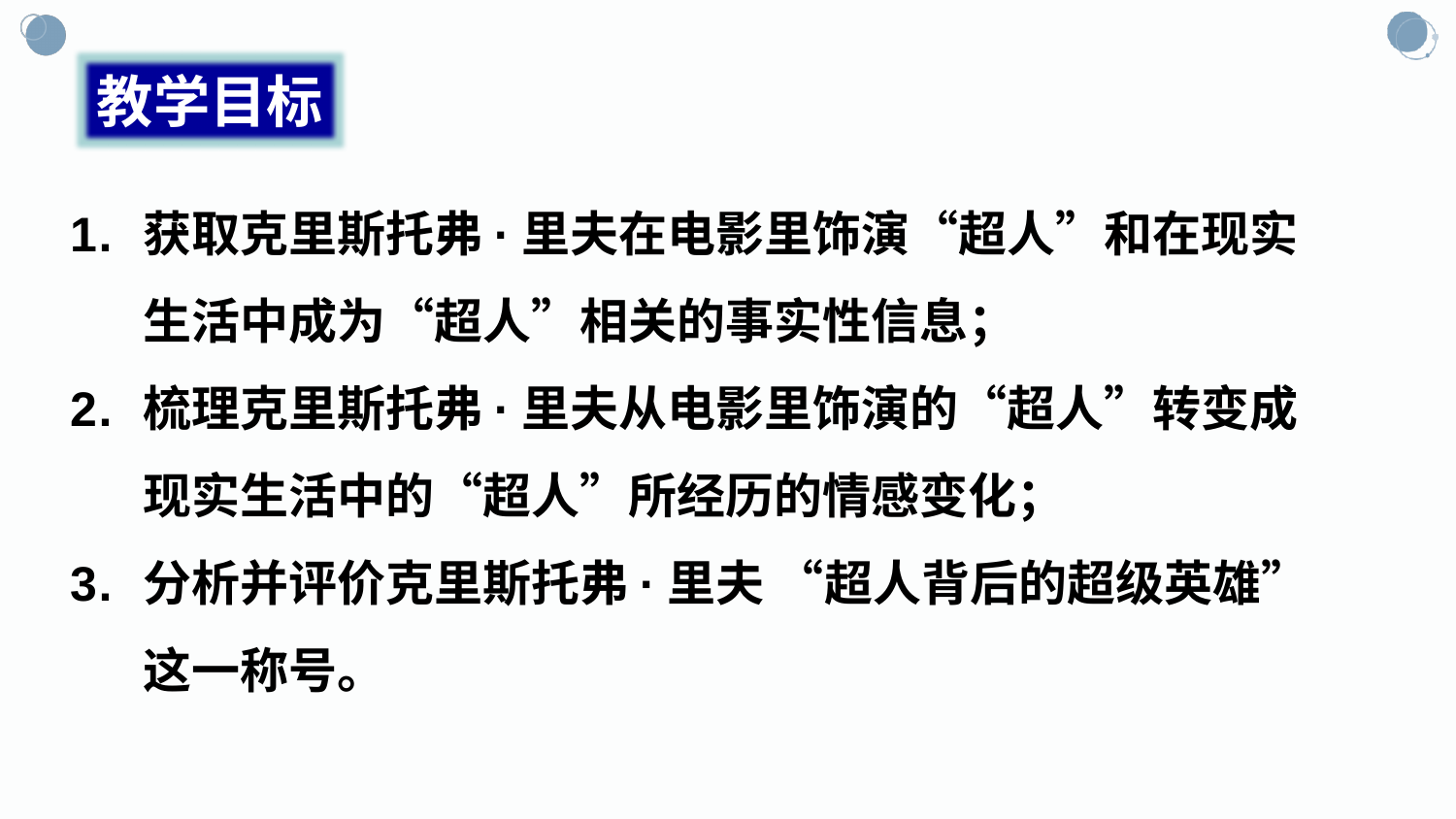

教学目标
获取克里斯托弗·里夫在电影里饰演“超人”和在现实生活中成为“超人”相关的事实性信息；
梳理克里斯托弗·里夫从电影里饰演的“超人”转变成现实生活中的“超人”所经历的情感变化；
分析并评价克里斯托弗·里夫 “超人背后的超级英雄”这一称号。